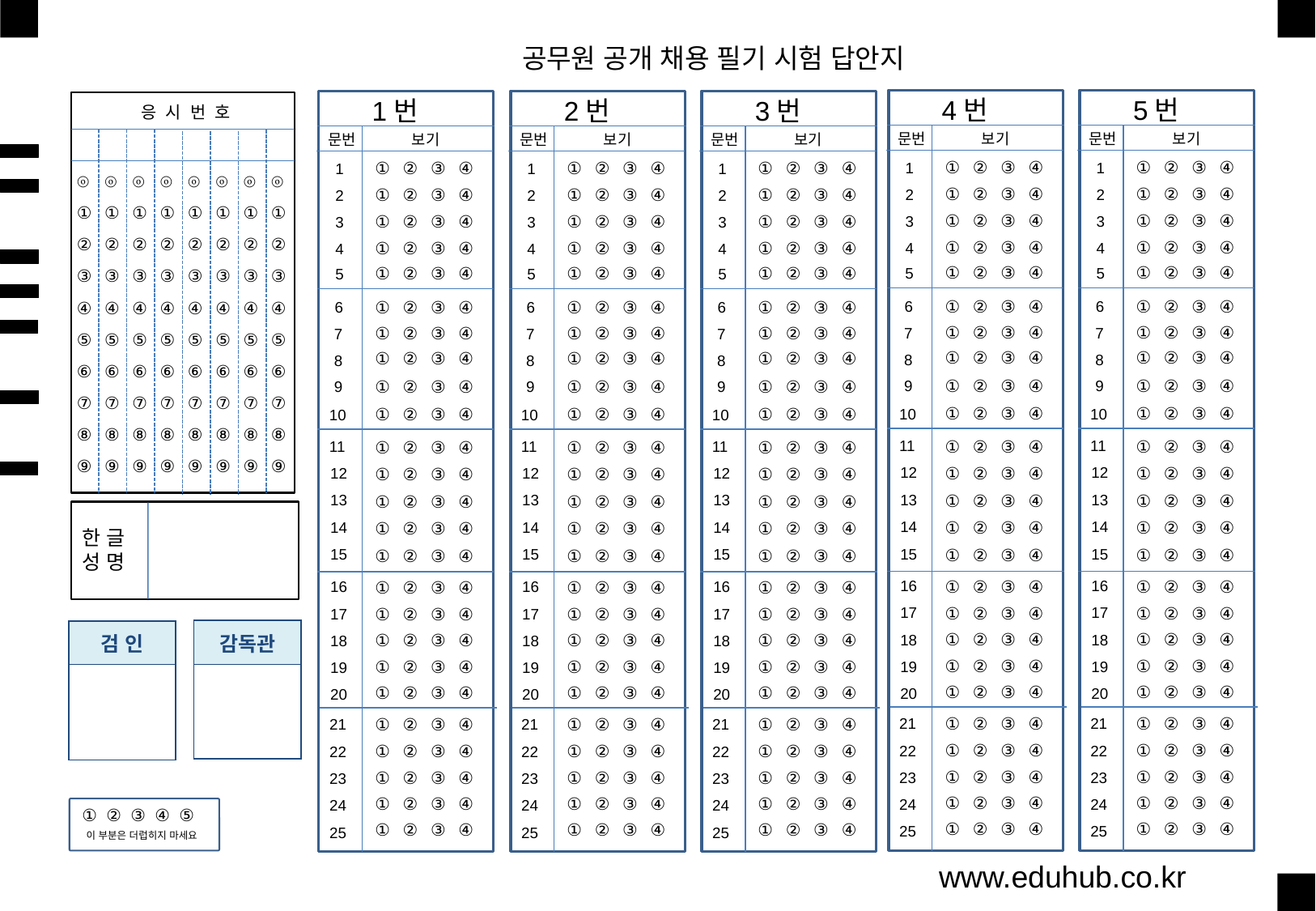

공무원 공개 채용 필기 시험 답안지
4번

문번
보기
①
②
③
④
1
①
②
③
④
2
①
②
③
④
3
①
②
③
④
4
①
②
③
④
5
①
②
③
④
6
①
②
③
④
7
①
②
③
④
8
①
②
③
④
9
①
②
③
④
10
11
①
②
③
④
12
①
②
③
④
13
①
②
③
④
14
①
②
③
④
15
①
②
③
④
16
①
②
③
④
①
②
③
④
17
①
②
③
④
18
①
②
③
④
19
①
②
③
④
20
①
②
③
④
①
②
③
④
①
②
③
④
①
②
③
④
①
②
③
④
21
22
23
24
25
5번

문번
보기
①
②
③
④
1
①
②
③
④
2
①
②
③
④
3
①
②
③
④
4
①
②
③
④
5
①
②
③
④
6
①
②
③
④
7
①
②
③
④
8
①
②
③
④
9
①
②
③
④
10
11
①
②
③
④
12
①
②
③
④
13
①
②
③
④
14
①
②
③
④
15
①
②
③
④
16
①
②
③
④
①
②
③
④
17
①
②
③
④
18
①
②
③
④
19
①
②
③
④
20
①
②
③
④
①
②
③
④
①
②
③
④
①
②
③
④
①
②
③
④
21
22
23
24
25
1번

문번
보기
①
②
③
④
1
①
②
③
④
2
①
②
③
④
3
①
②
③
④
4
①
②
③
④
5
①
②
③
④
6
①
②
③
④
7
①
②
③
④
8
①
②
③
④
9
①
②
③
④
10
11
①
②
③
④
12
①
②
③
④
13
①
②
③
④
14
①
②
③
④
15
①
②
③
④
16
①
②
③
④
①
②
③
④
17
①
②
③
④
18
①
②
③
④
19
①
②
③
④
20
①
②
③
④
①
②
③
④
①
②
③
④
①
②
③
④
①
②
③
④
21
22
23
24
25
2번

문번
보기
①
②
③
④
1
①
②
③
④
2
①
②
③
④
3
①
②
③
④
4
①
②
③
④
5
①
②
③
④
6
①
②
③
④
7
①
②
③
④
8
①
②
③
④
9
①
②
③
④
10
11
①
②
③
④
12
①
②
③
④
13
①
②
③
④
14
①
②
③
④
15
①
②
③
④
16
①
②
③
④
①
②
③
④
17
①
②
③
④
18
①
②
③
④
19
①
②
③
④
20
①
②
③
④
①
②
③
④
①
②
③
④
①
②
③
④
①
②
③
④
21
22
23
24
25
3번

문번
보기
①
②
③
④
1
①
②
③
④
2
①
②
③
④
3
①
②
③
④
4
①
②
③
④
5
①
②
③
④
6
①
②
③
④
7
①
②
③
④
8
①
②
③
④
9
①
②
③
④
10
11
①
②
③
④
12
①
②
③
④
13
①
②
③
④
14
①
②
③
④
15
①
②
③
④
16
①
②
③
④
①
②
③
④
17
①
②
③
④
18
①
②
③
④
19
①
②
③
④
20
①
②
③
④
①
②
③
④
①
②
③
④
①
②
③
④
①
②
③
④
21
22
23
24
25

응  시  번  호

ⓞ
①
②
③
④
⑤
⑥
⑦
⑧
⑨
ⓞ
①
②
③
④
⑤
⑥
⑦
⑧
⑨
ⓞ
①
②
③
④
⑤
⑥
⑦
⑧
⑨
ⓞ
①
②
③
④
⑤
⑥
⑦
⑧
⑨
ⓞ
①
②
③
④
⑤
⑥
⑦
⑧
⑨
ⓞ
①
②
③
④
⑤
⑥
⑦
⑧
⑨
ⓞ
①
②
③
④
⑤
⑥
⑦
⑧
⑨
ⓞ
①
②
③
④
⑤
⑥
⑦
⑧
⑨

한 글
성 명
| 감독관 |
| --- |
|  |
| 검 인 |
| --- |
|  |

①  ②  ③  ④  ⑤
이 부분은 더럽히지 마세요
www.eduhub.co.kr